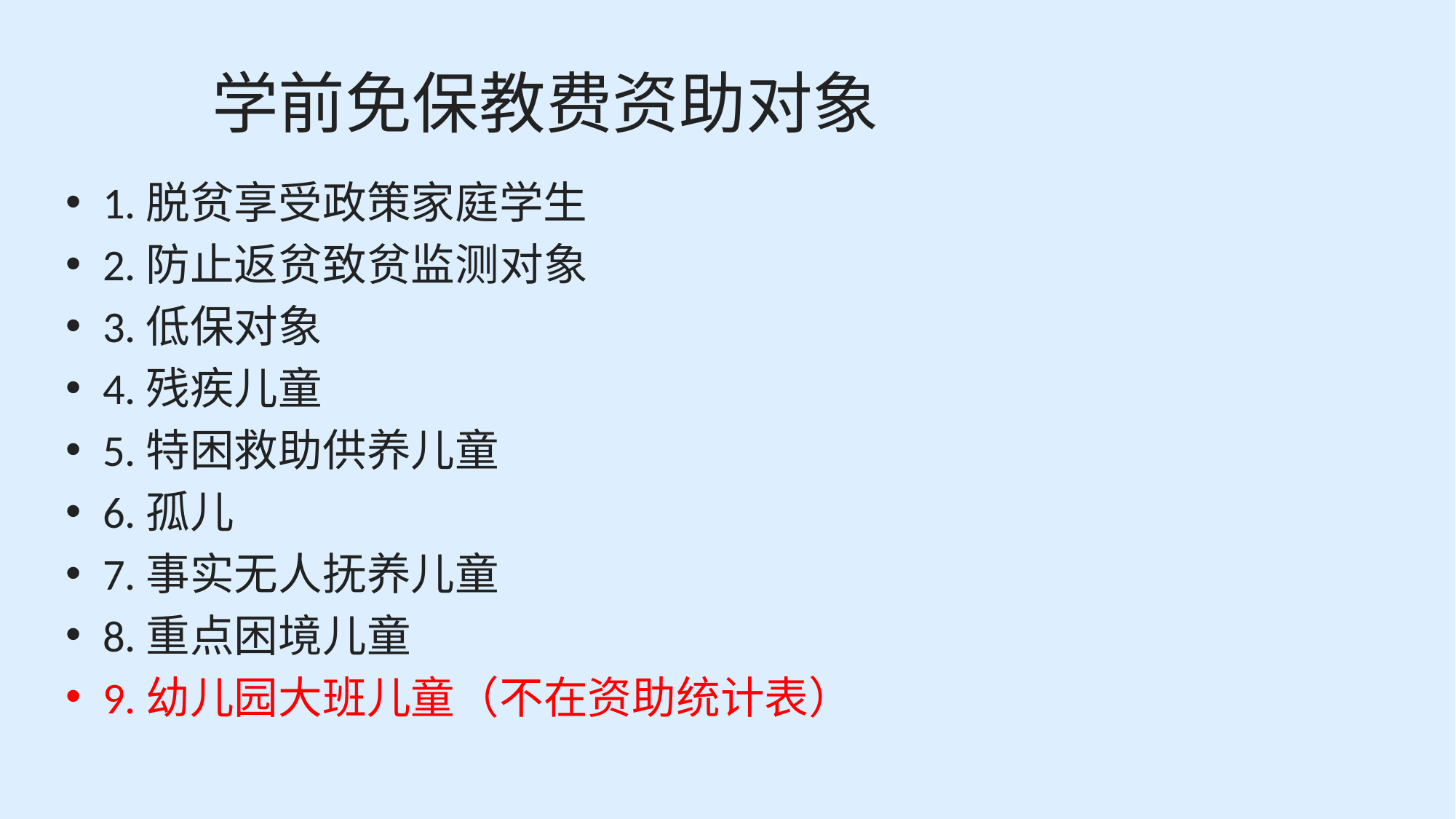

# 学前免保教费资助对象
1.脱贫享受政策家庭学生
2.防止返贫致贫监测对象
3.低保对象
4.残疾儿童
5.特困救助供养儿童
6.孤儿
7.事实无人抚养儿童
8.重点困境儿童
9.幼儿园大班儿童（不在资助统计表）